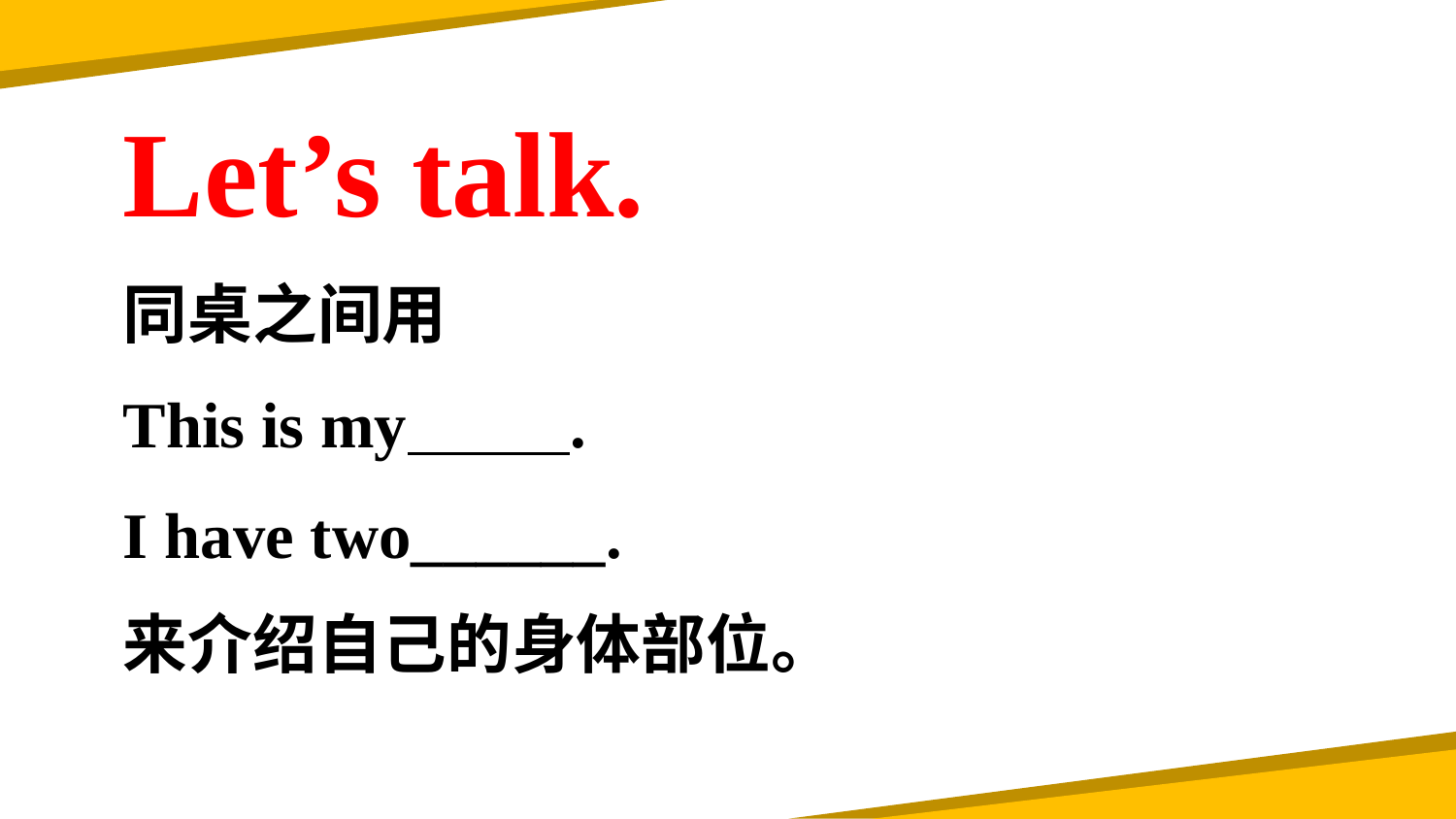

Let’s talk.
同桌之间用
This is my          .
I have two______.
来介绍自己的身体部位。